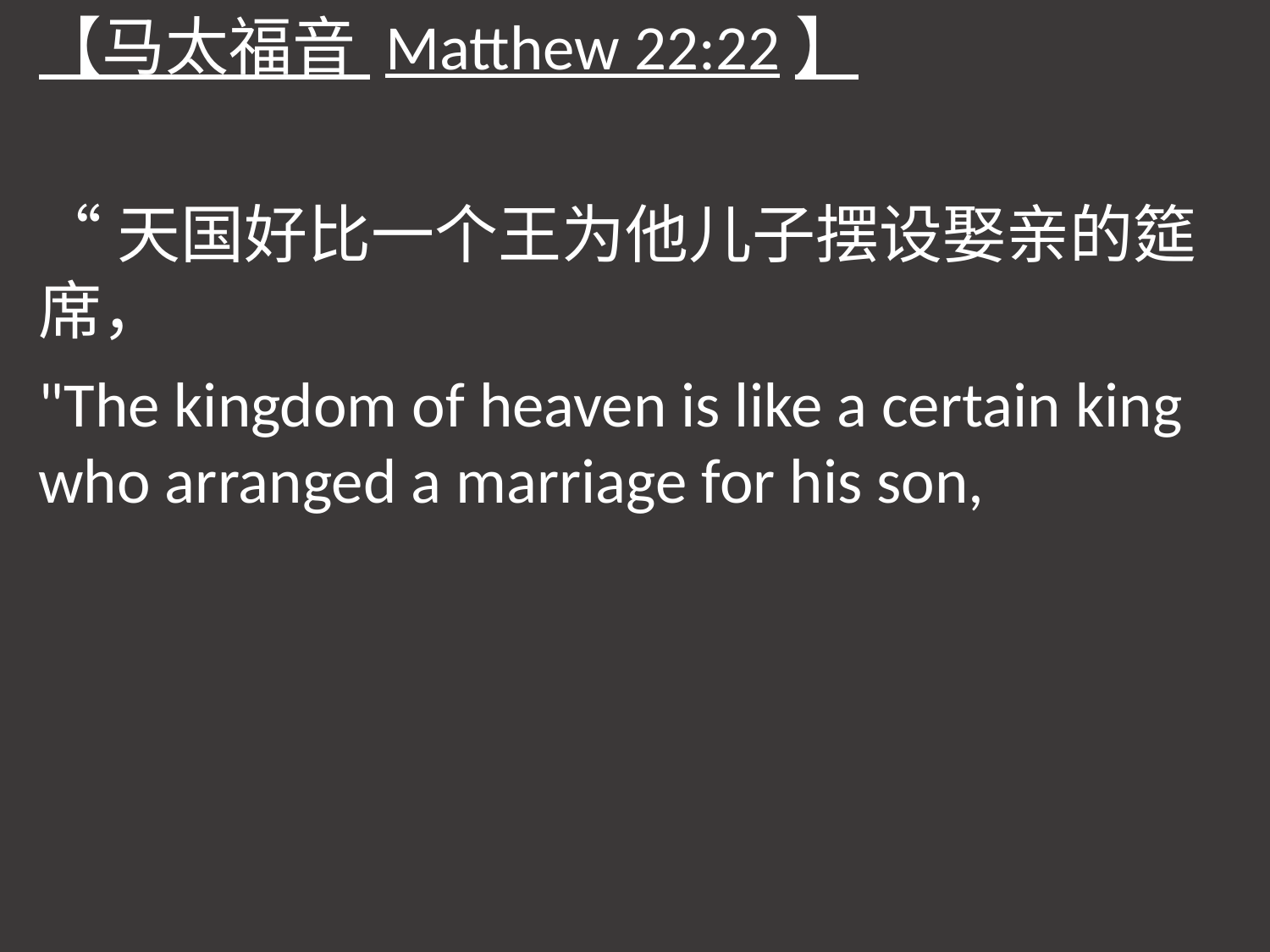

【马太福音 Matthew 22:22】

“天国好比一个王为他儿子摆设娶亲的筵席，
"The kingdom of heaven is like a certain king who arranged a marriage for his son,